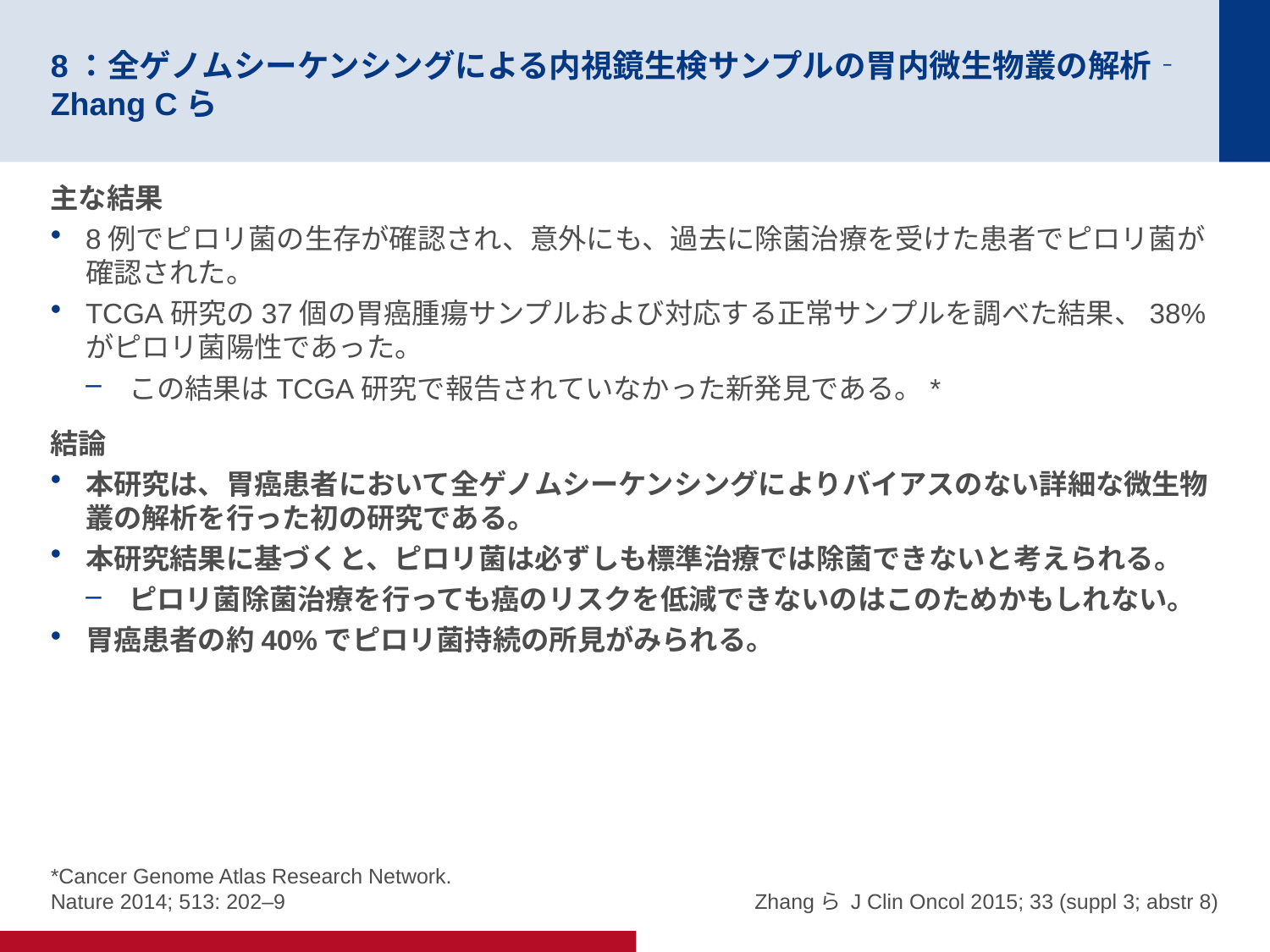

# 8：全ゲノムシーケンシングによる内視鏡生検サンプルの胃内微生物叢の解析‐Zhang Cら
主な結果
8例でピロリ菌の生存が確認され、意外にも、過去に除菌治療を受けた患者でピロリ菌が確認された。
TCGA研究の37個の胃癌腫瘍サンプルおよび対応する正常サンプルを調べた結果、38%がピロリ菌陽性であった。
この結果はTCGA研究で報告されていなかった新発見である。*
結論
本研究は、胃癌患者において全ゲノムシーケンシングによりバイアスのない詳細な微生物叢の解析を行った初の研究である。
本研究結果に基づくと、ピロリ菌は必ずしも標準治療では除菌できないと考えられる。
ピロリ菌除菌治療を行っても癌のリスクを低減できないのはこのためかもしれない。
胃癌患者の約40%でピロリ菌持続の所見がみられる。
*Cancer Genome Atlas Research Network.
Nature 2014; 513: 202–9
Zhangら J Clin Oncol 2015; 33 (suppl 3; abstr 8)